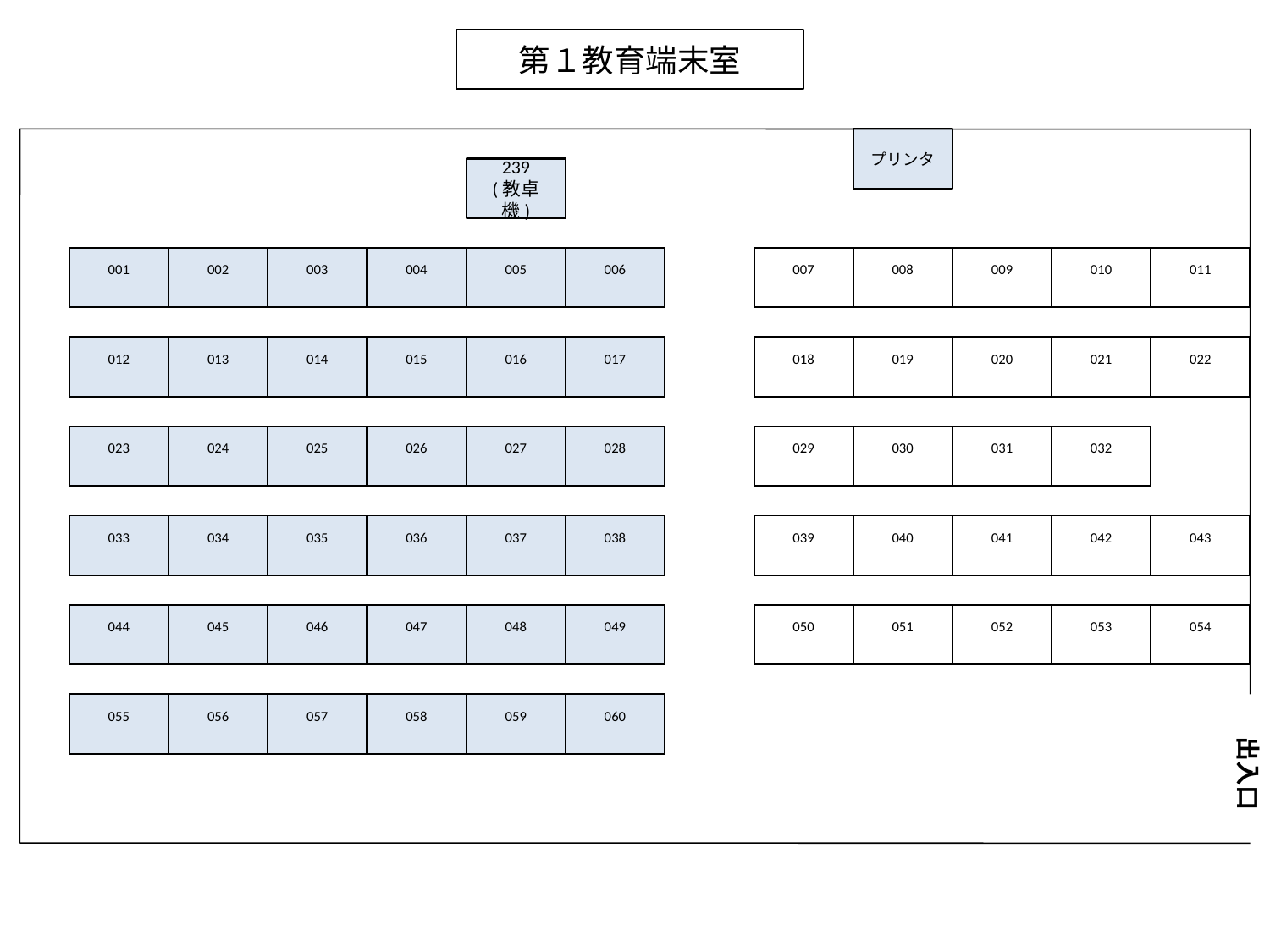

第１教育端末室
プリンタ
239
(教卓機)
001

002

003

004

005

006

007

008

009

010

011

012

013

014

015

016

017

018

019

020

021

022

023

024

025

026

027

028

029

030

031

032

033

034

035

036

037

038

039

040

041

042

043

044

045

046

047

048

049

050

051

052

053

054

055

056

057

058

059

060

出入口